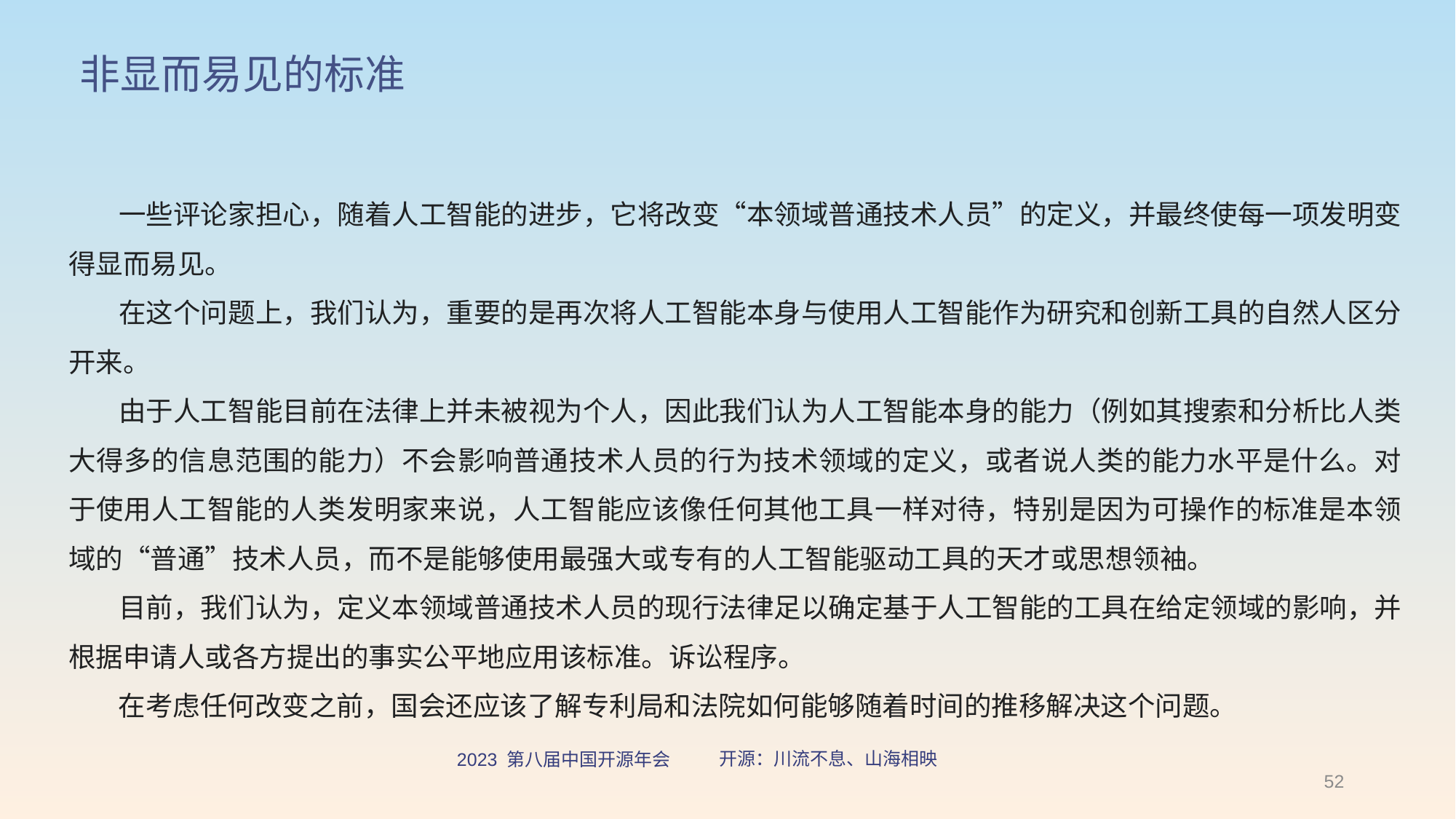

# 非显而易见的标准
       一些评论家担心，随着人工智能的进步，它将改变“本领域普通技术人员”的定义，并最终使每一项发明变得显而易见。
       在这个问题上，我们认为，重要的是再次将人工智能本身与使用人工智能作为研究和创新工具的自然人区分开来。
       由于人工智能目前在法律上并未被视为个人，因此我们认为人工智能本身的能力（例如其搜索和分析比人类大得多的信息范围的能力）不会影响普通技术人员的行为技术领域的定义，或者说人类的能力水平是什么。对于使用人工智能的人类发明家来说，人工智能应该像任何其他工具一样对待，特别是因为可操作的标准是本领域的“普通”技术人员，而不是能够使用最强大或专有的人工智能驱动工具的天才或思想领袖。
       目前，我们认为，定义本领域普通技术人员的现行法律足以确定基于人工智能的工具在给定领域的影响，并根据申请人或各方提出的事实公平地应用该标准。诉讼程序。
       在考虑任何改变之前，国会还应该了解专利局和法院如何能够随着时间的推移解决这个问题。
52